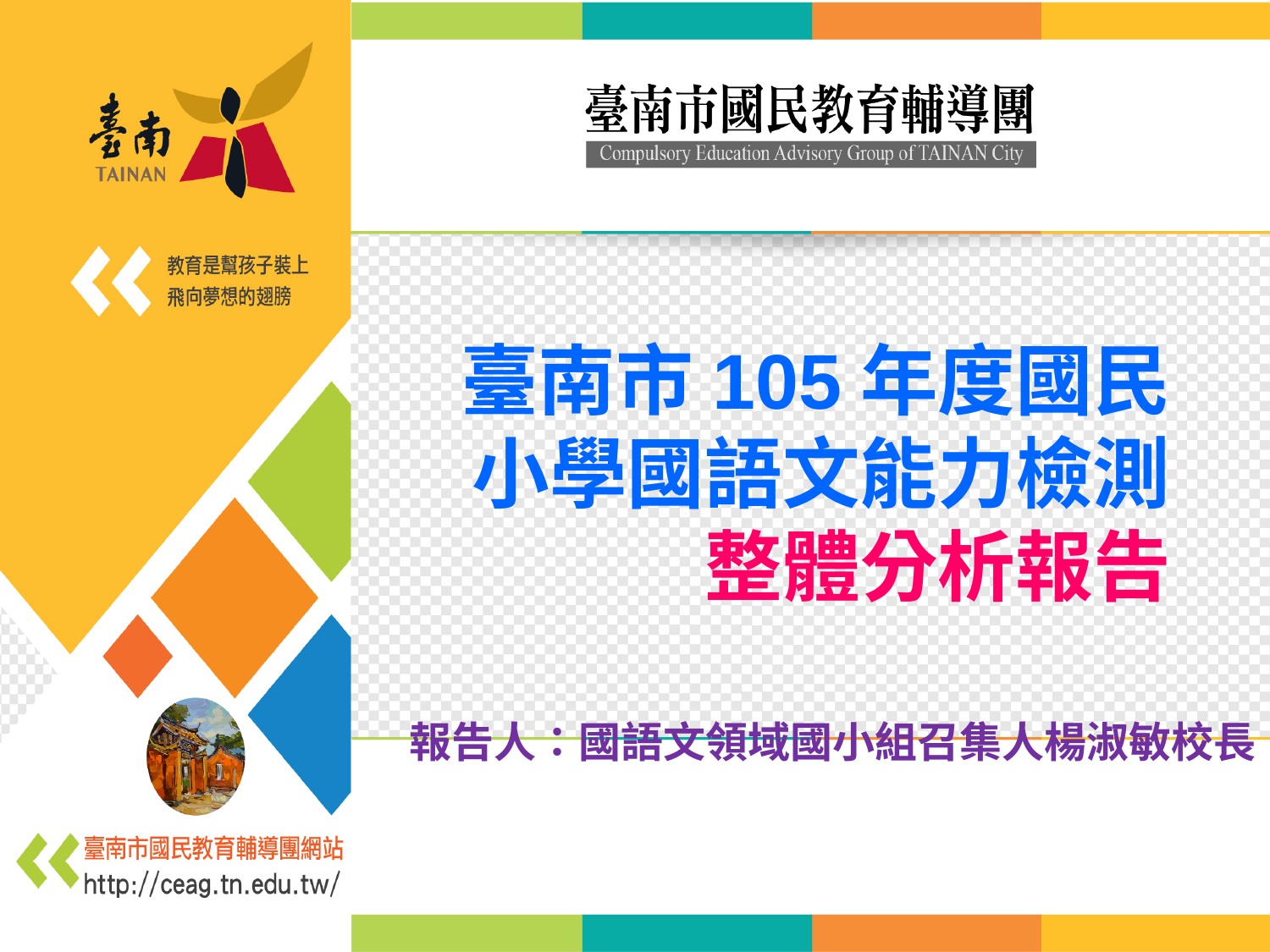

臺南市105年度國民小學國語文能力檢測整體分析報告

報告人：國語文領域國小組召集人楊淑敏校長